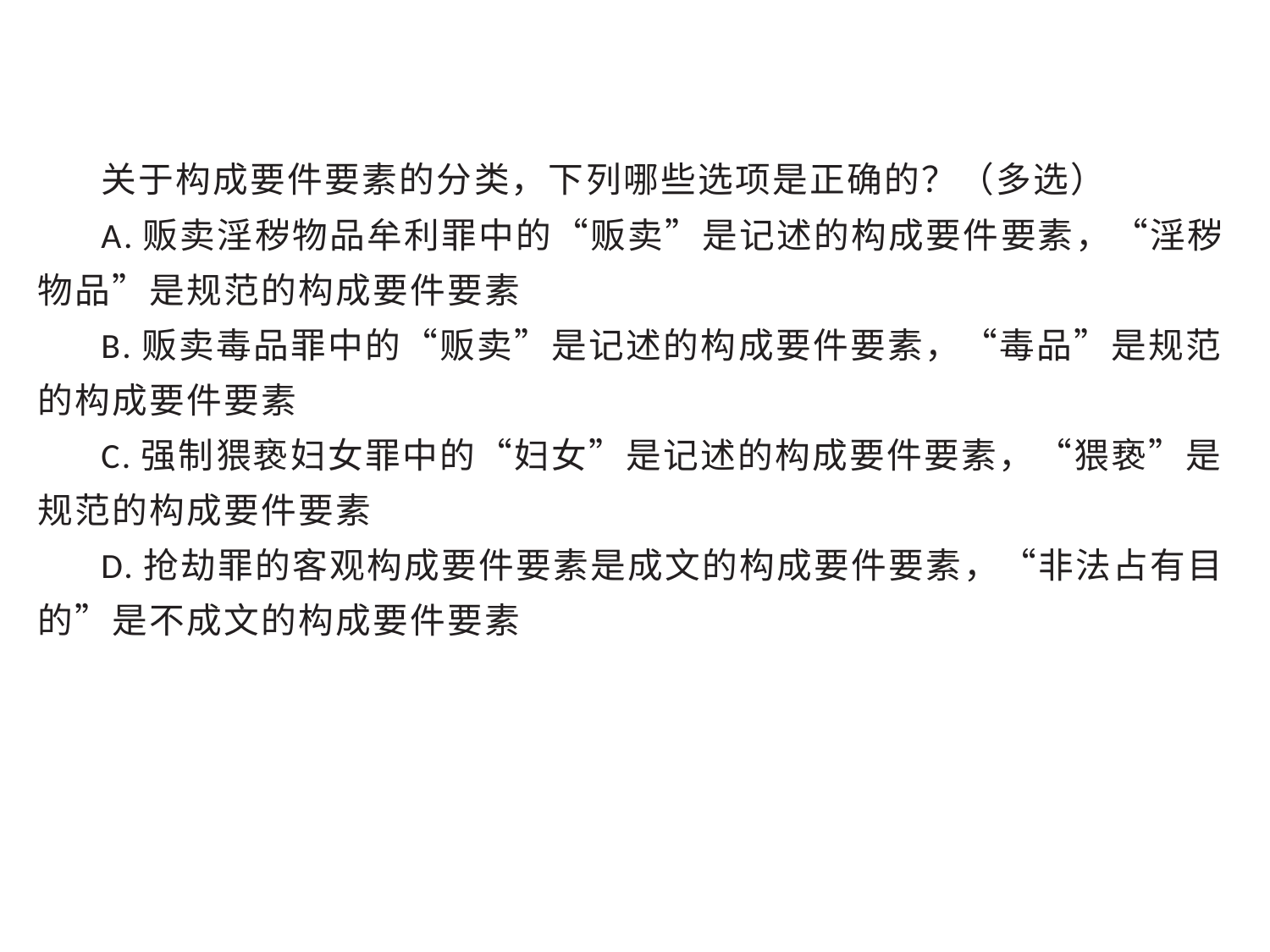

关于构成要件要素的分类，下列哪些选项是正确的？（多选）
A.贩卖淫秽物品牟利罪中的“贩卖”是记述的构成要件要素，“淫秽物品”是规范的构成要件要素
B.贩卖毒品罪中的“贩卖”是记述的构成要件要素，“毒品”是规范的构成要件要素
C.强制猥亵妇女罪中的“妇女”是记述的构成要件要素，“猥亵”是规范的构成要件要素
D.抢劫罪的客观构成要件要素是成文的构成要件要素，“非法占有目的”是不成文的构成要件要素